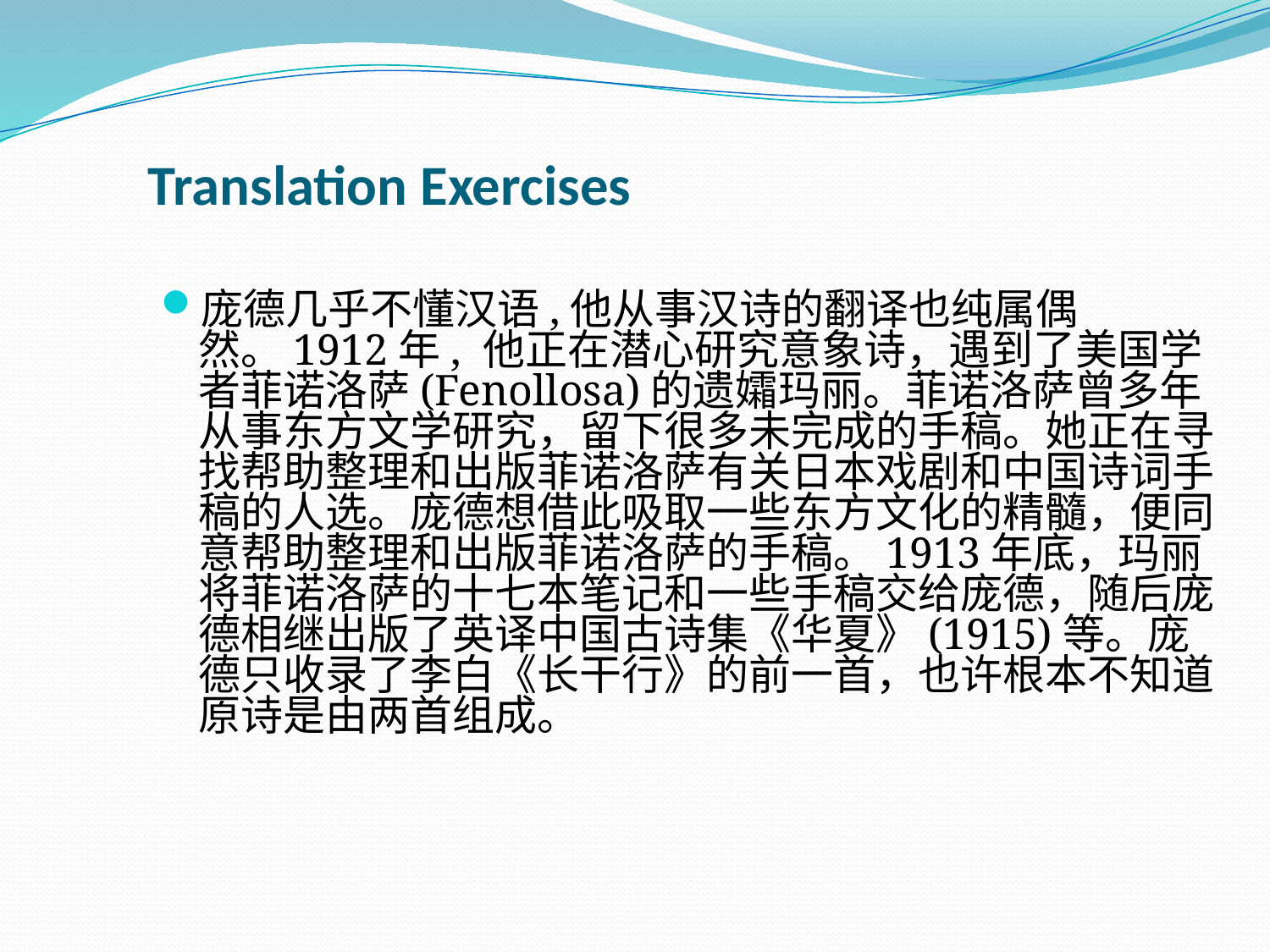

# Translation Exercises
庞德几乎不懂汉语,他从事汉诗的翻译也纯属偶然。1912年, 他正在潜心研究意象诗，遇到了美国学者菲诺洛萨(Fenollosa)的遗孀玛丽。菲诺洛萨曾多年从事东方文学研究，留下很多未完成的手稿。她正在寻找帮助整理和出版菲诺洛萨有关日本戏剧和中国诗词手稿的人选。庞德想借此吸取一些东方文化的精髓，便同意帮助整理和出版菲诺洛萨的手稿。1913年底，玛丽将菲诺洛萨的十七本笔记和一些手稿交给庞德，随后庞德相继出版了英译中国古诗集《华夏》(1915)等。庞德只收录了李白《长干行》的前一首，也许根本不知道原诗是由两首组成。